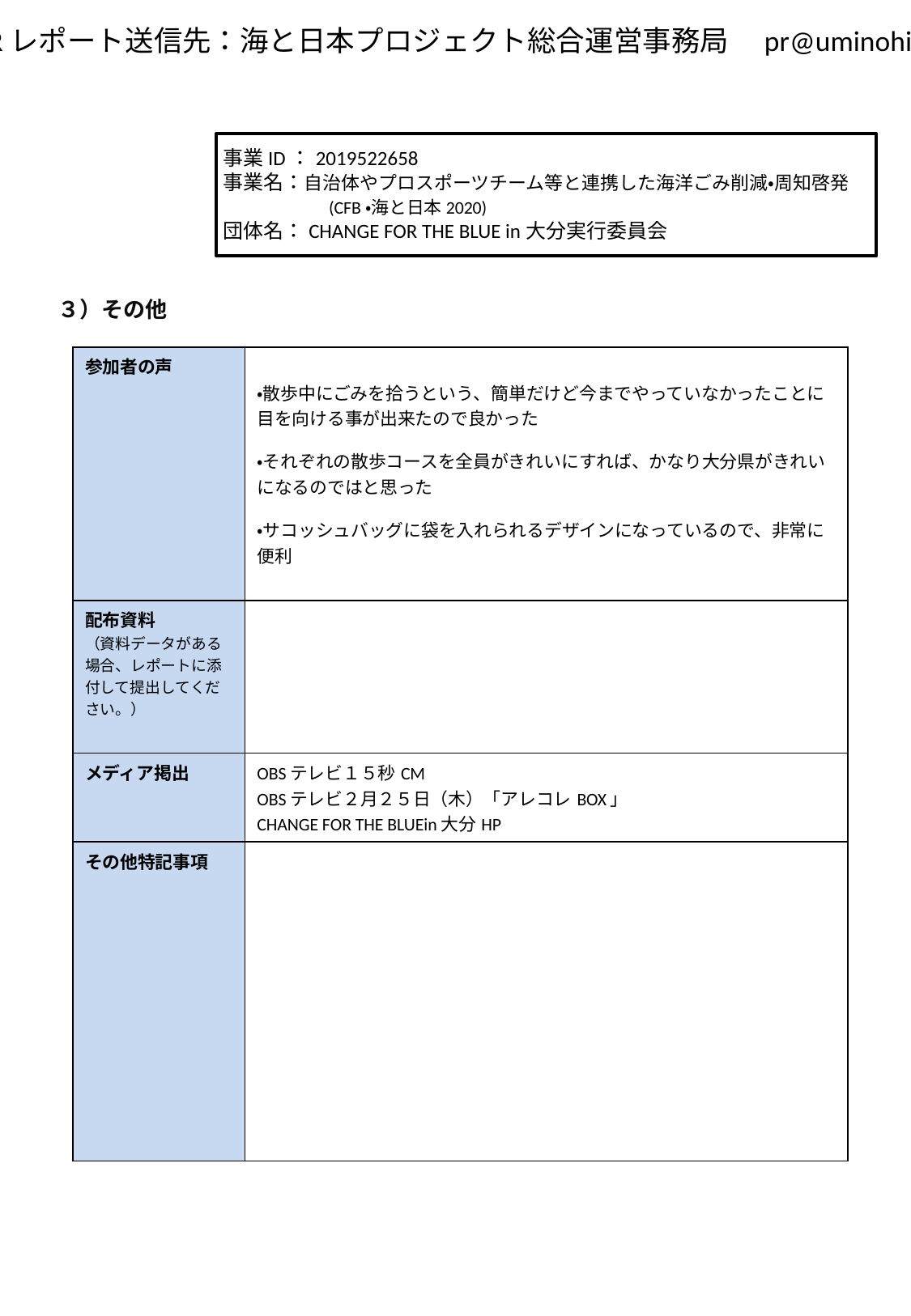

事業ID：2019522658
事業名：自治体やプロスポーツチーム等と連携した海洋ごみ削減・周知啓発
　　　　　(CFB・海と日本2020)
団体名：CHANGE FOR THE BLUE in大分実行委員会
３）その他
| 参加者の声 | ・散歩中にごみを拾うという、簡単だけど今までやっていなかったことに目を向ける事が出来たので良かった ・それぞれの散歩コースを全員がきれいにすれば、かなり大分県がきれいになるのではと思った ・サコッシュバッグに袋を入れられるデザインになっているので、非常に便利 |
| --- | --- |
| 配布資料 （資料データがある場合、レポートに添付して提出してください。） |  |
| メディア掲出 | OBSテレビ１５秒CM OBSテレビ２月２５日（木）「アレコレBOX」 CHANGE FOR THE BLUEin大分HP |
| その他特記事項 |  |